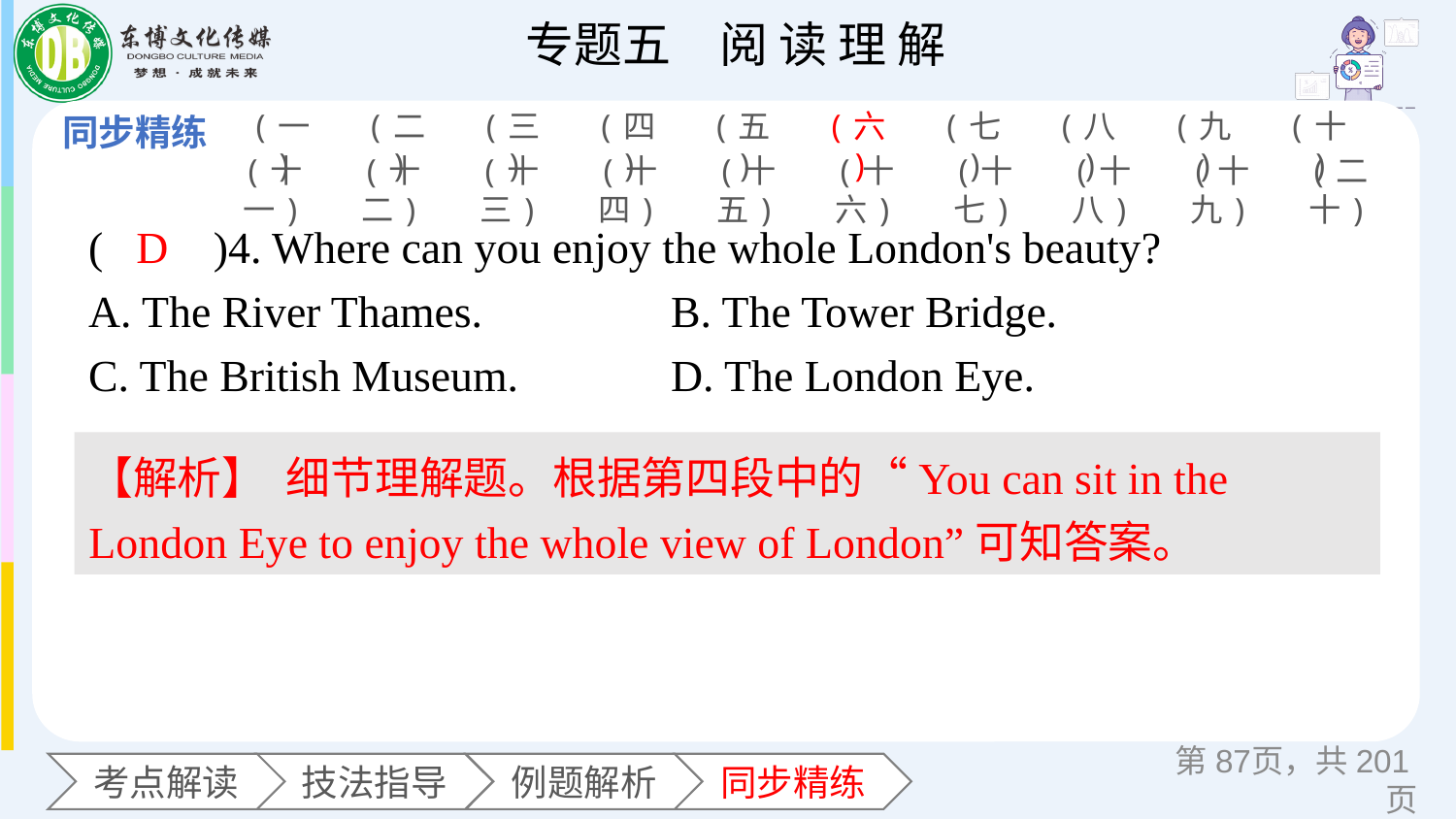

(一)
(二)
(三)
(四)
(五)
(六)
(七)
(八)
(九)
(十)
(十一)
(十二)
(十三)
(十四)
(十五)
(十六)
(十七)
(十八)
(十九)
(二十)
(　　)4. Where can you enjoy the whole London's beauty?
A. The River Thames.    	B. The Tower Bridge.
C. The British Museum.    	D. The London Eye.
D
【解析】  细节理解题。根据第四段中的“You can sit in the London Eye to enjoy the whole view of London”可知答案。
第87页，共201页